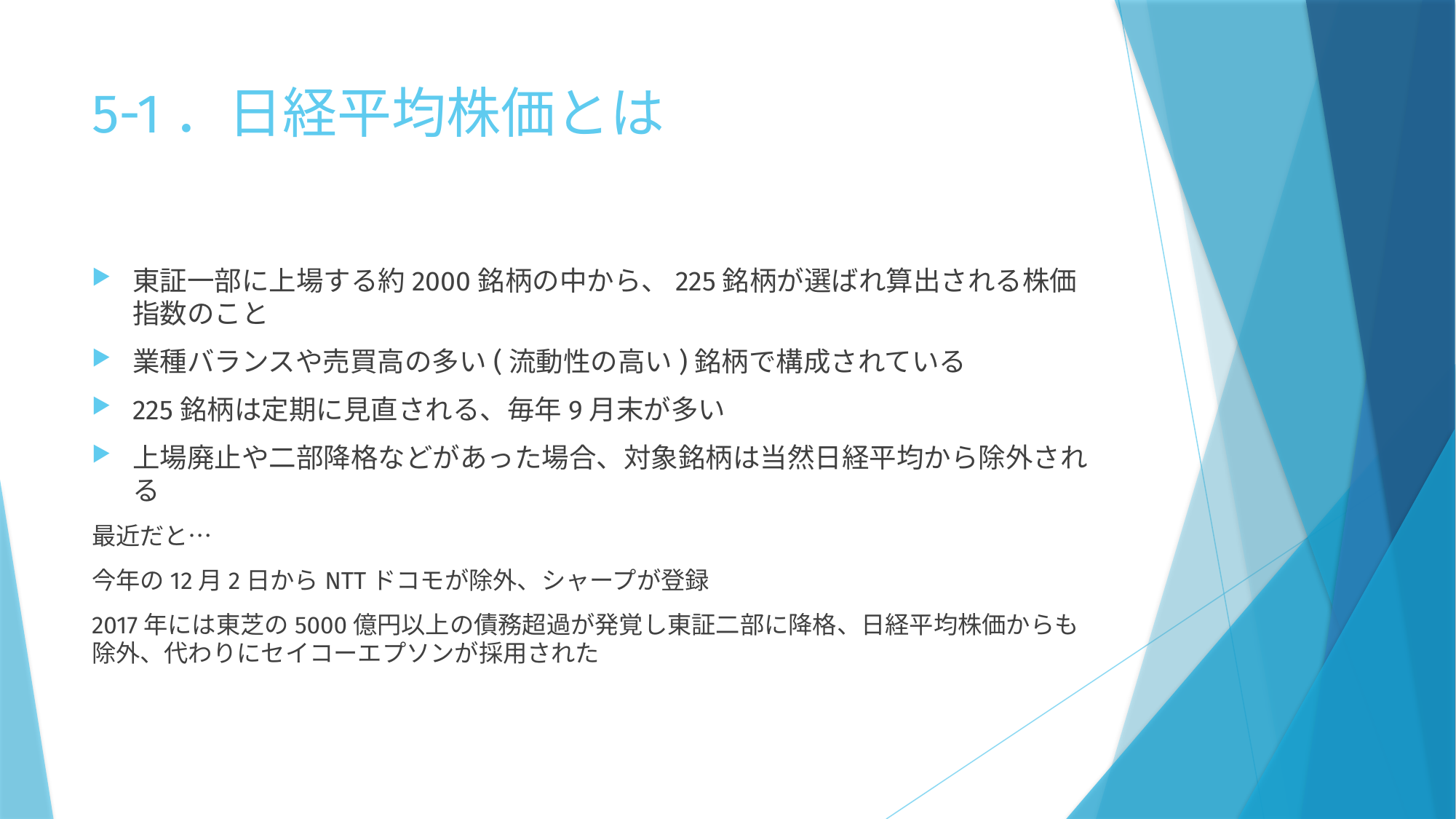

# 5-1．日経平均株価とは
東証一部に上場する約2000銘柄の中から、225銘柄が選ばれ算出される株価指数のこと
業種バランスや売買高の多い(流動性の高い)銘柄で構成されている
225銘柄は定期に見直される、毎年9月末が多い
上場廃止や二部降格などがあった場合、対象銘柄は当然日経平均から除外される
最近だと…
今年の12月2日からNTTドコモが除外、シャープが登録
2017年には東芝の5000億円以上の債務超過が発覚し東証二部に降格、日経平均株価からも除外、代わりにセイコーエプソンが採用された